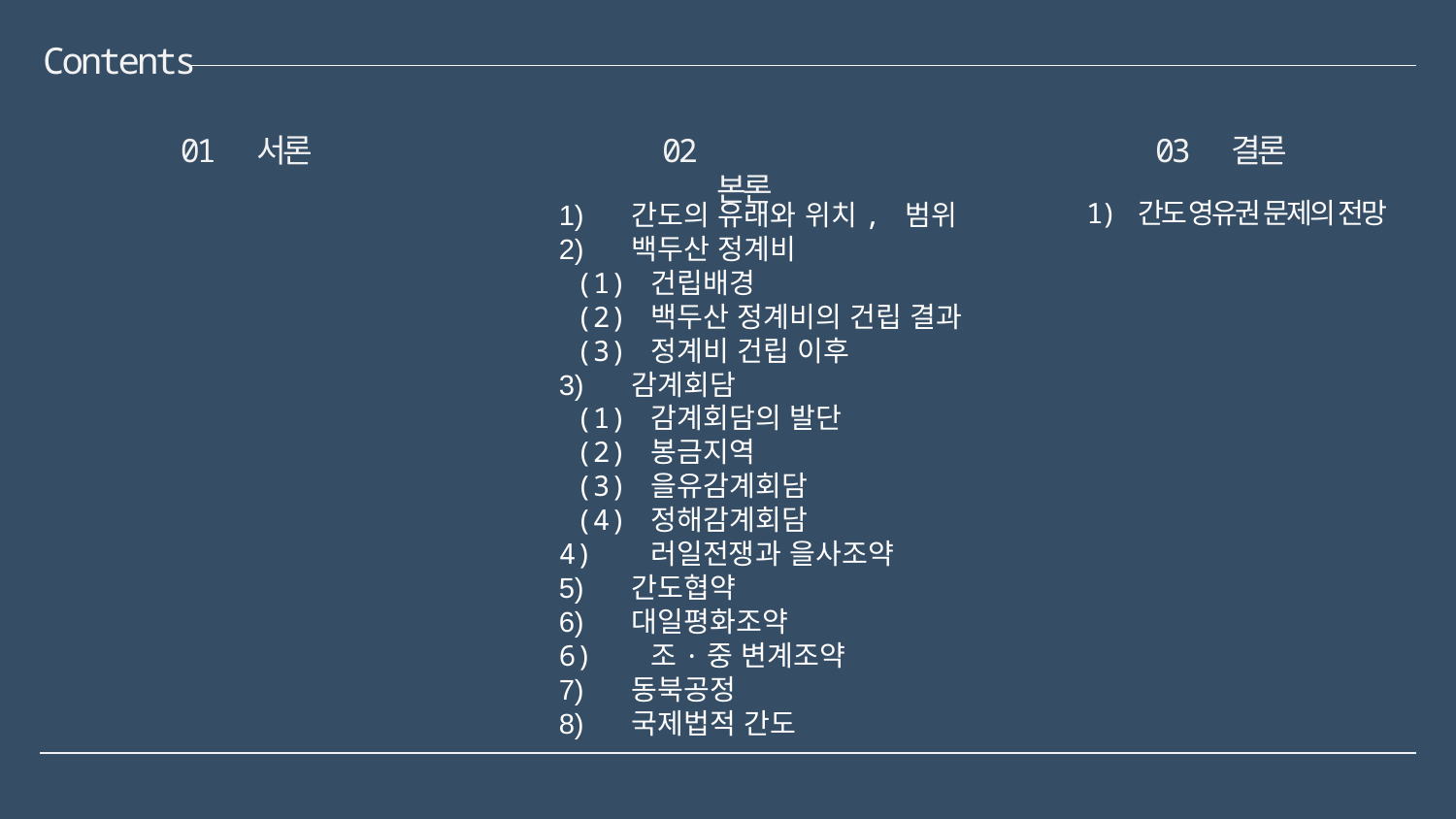

Contents
01  서론
02  본론
03  결론
1) 간도 영유권 문제의 전망
간도의 유래와 위치, 범위
백두산 정계비
 (1) 건립배경
 (2) 백두산 정계비의 건립 결과
 (3) 정계비 건립 이후
감계회담
 (1) 감계회담의 발단
 (2) 봉금지역
 (3) 을유감계회담
 (4) 정해감계회담
4)   러일전쟁과 을사조약
간도협약
대일평화조약
6)   조·중 변계조약
동북공정
국제법적 간도